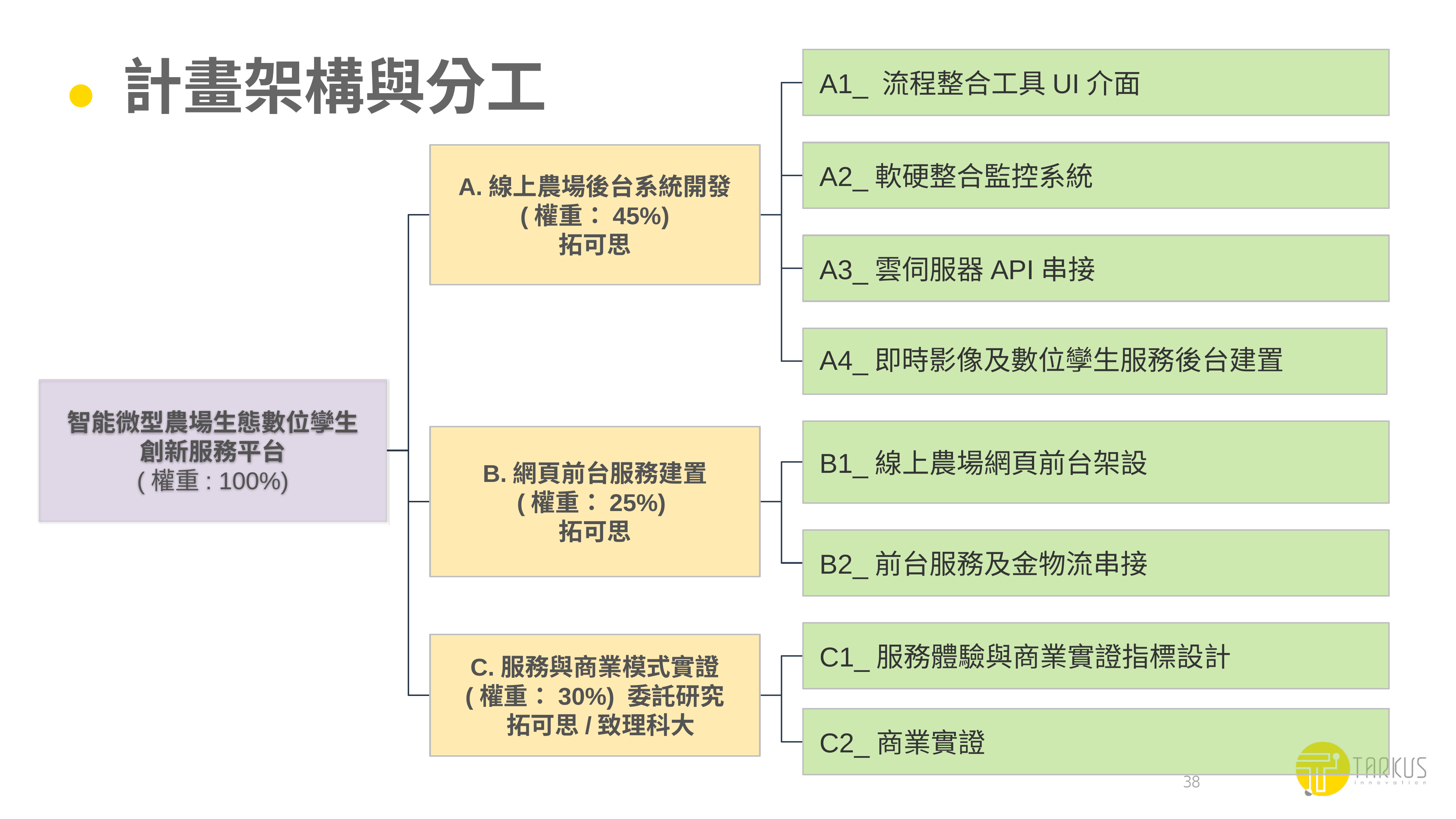

智能微型農場生態數位孿生
創新服務平台
(權重: 100%)
A.線上農場後台系統開發
(權重：45%)
拓可思
  A1_ 流程整合工具UI介面
  A2_軟硬整合監控系統
  A3_雲伺服器API串接
  A4_即時影像及數位孿生服務後台建置
B.網頁前台服務建置
(權重：25%)
拓可思
  B1_線上農場網頁前台架設
  B2_前台服務及金物流串接
C.服務與商業模式實證
(權重：30%) 委託研究
 拓可思/致理科大
  C1_服務體驗與商業實證指標設計
  C2_商業實證
計畫架構與分工
38